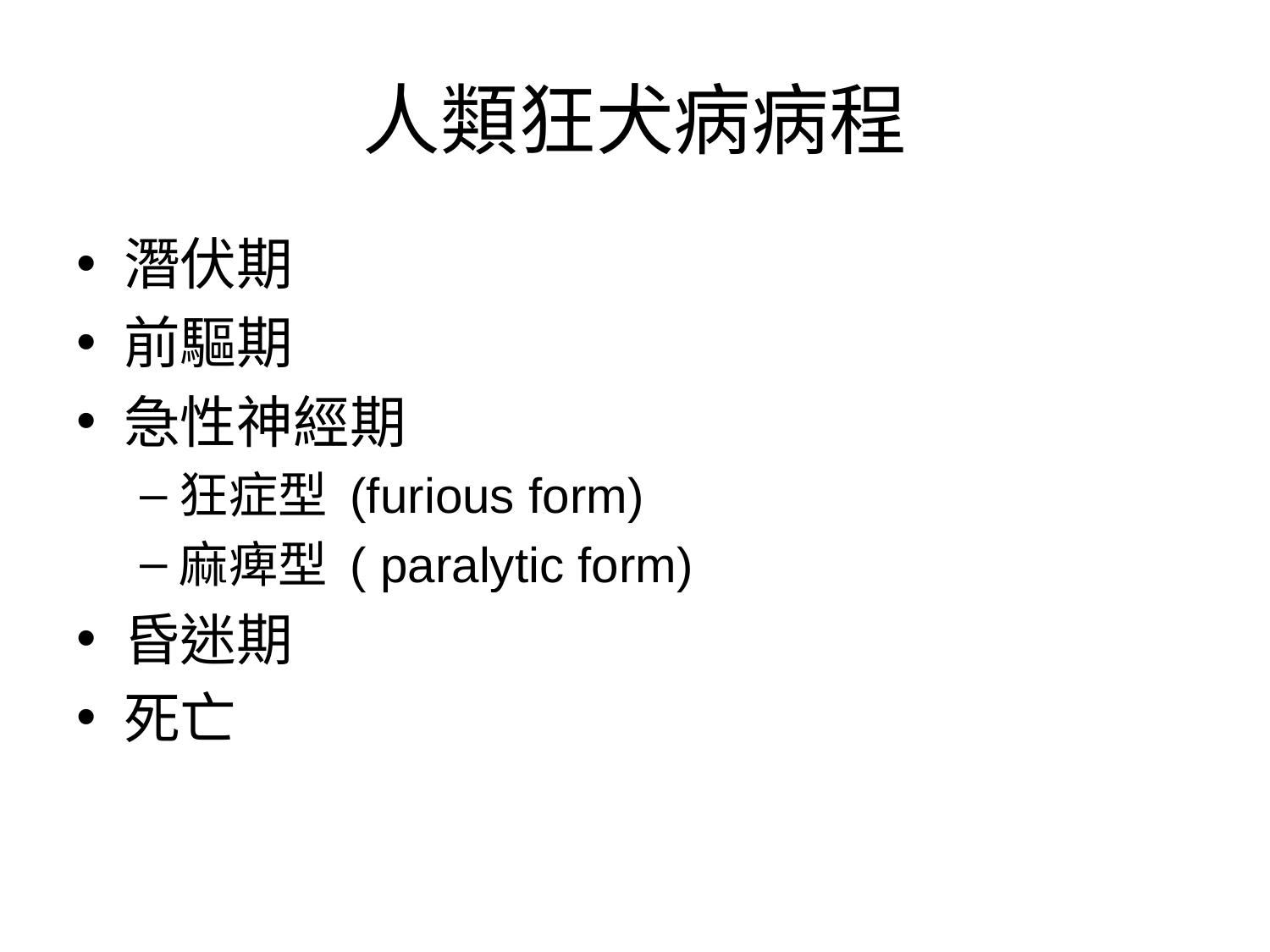

# 人類狂犬病病程
潛伏期
前驅期
急性神經期
狂症型 (furious form)
麻痺型 ( paralytic form)
昏迷期
死亡